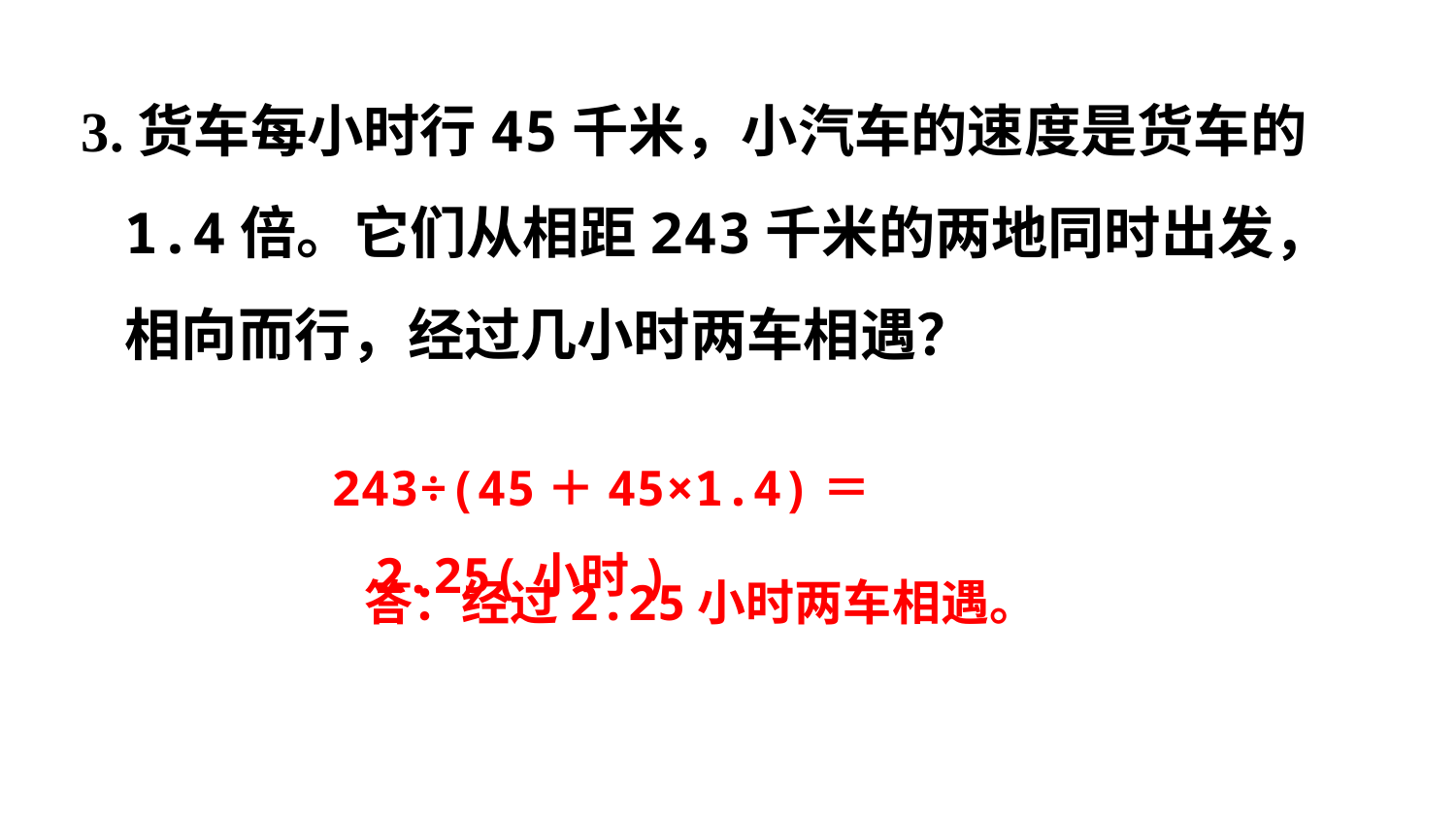

3.货车每小时行45千米，小汽车的速度是货车的1.4倍。它们从相距243千米的两地同时出发，相向而行，经过几小时两车相遇？
243÷(45＋45×1.4)＝2.25(小时)
答：经过2.25小时两车相遇。